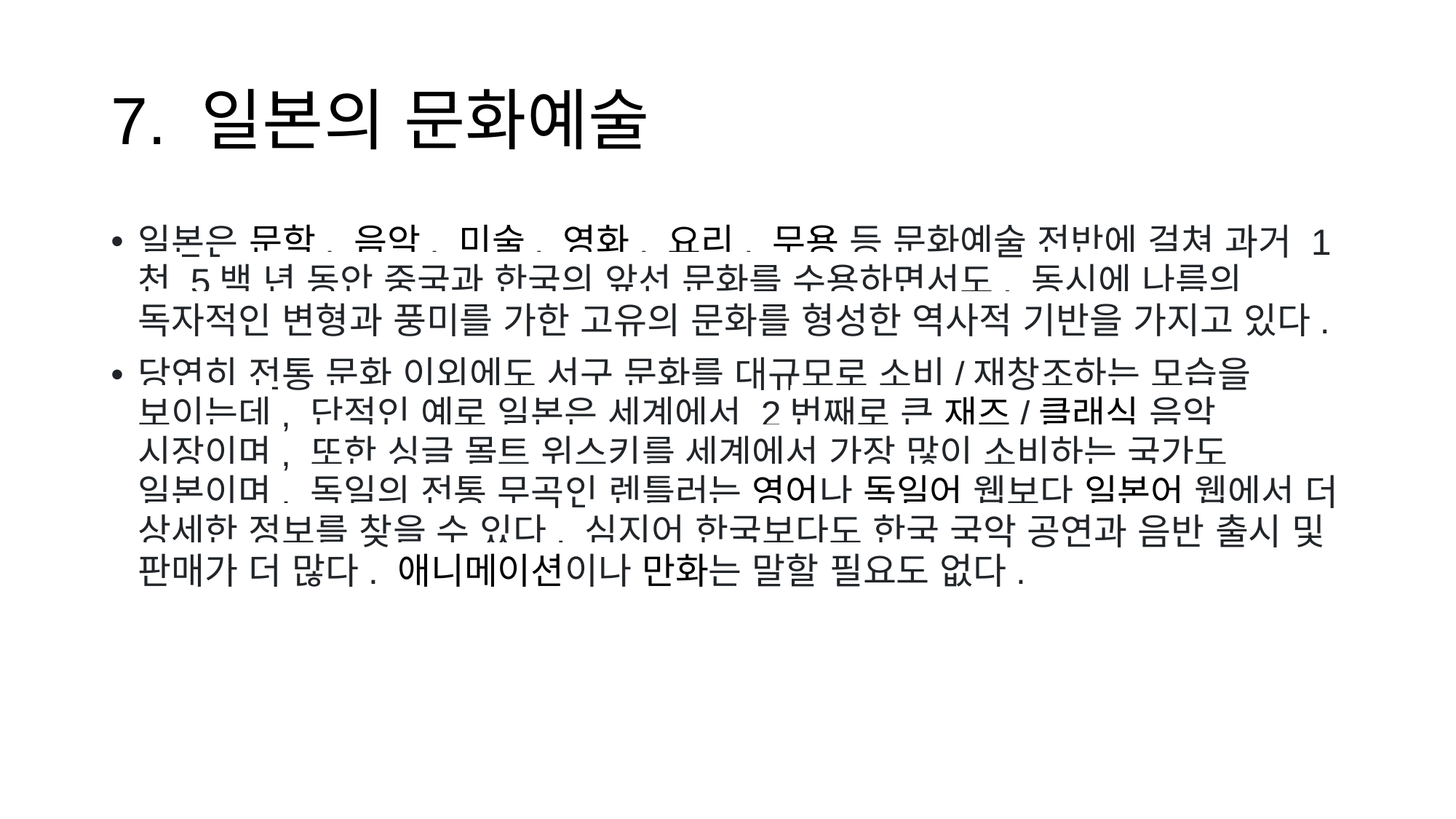

# 7. 일본의 문화예술
일본은 문학, 음악, 미술, 영화, 요리, 무용 등 문화예술 전반에 걸쳐 과거 1천 5백 년 동안 중국과 한국의 앞선 문화를 수용하면서도, 동시에 나름의 독자적인 변형과 풍미를 가한 고유의 문화를 형성한 역사적 기반을 가지고 있다.
당연히 전통 문화 이외에도 서구 문화를 대규모로 소비/재창조하는 모습을 보이는데, 단적인 예로 일본은 세계에서 2번째로 큰 재즈/클래식 음악 시장이며, 또한 싱글 몰트 위스키를 세계에서 가장 많이 소비하는 국가도 일본이며, 독일의 전통 무곡인 렌틀러는 영어나 독일어 웹보다 일본어 웹에서 더 상세한 정보를 찾을 수 있다. 심지어 한국보다도 한국 국악 공연과 음반 출시 및 판매가 더 많다. 애니메이션이나 만화는 말할 필요도 없다.